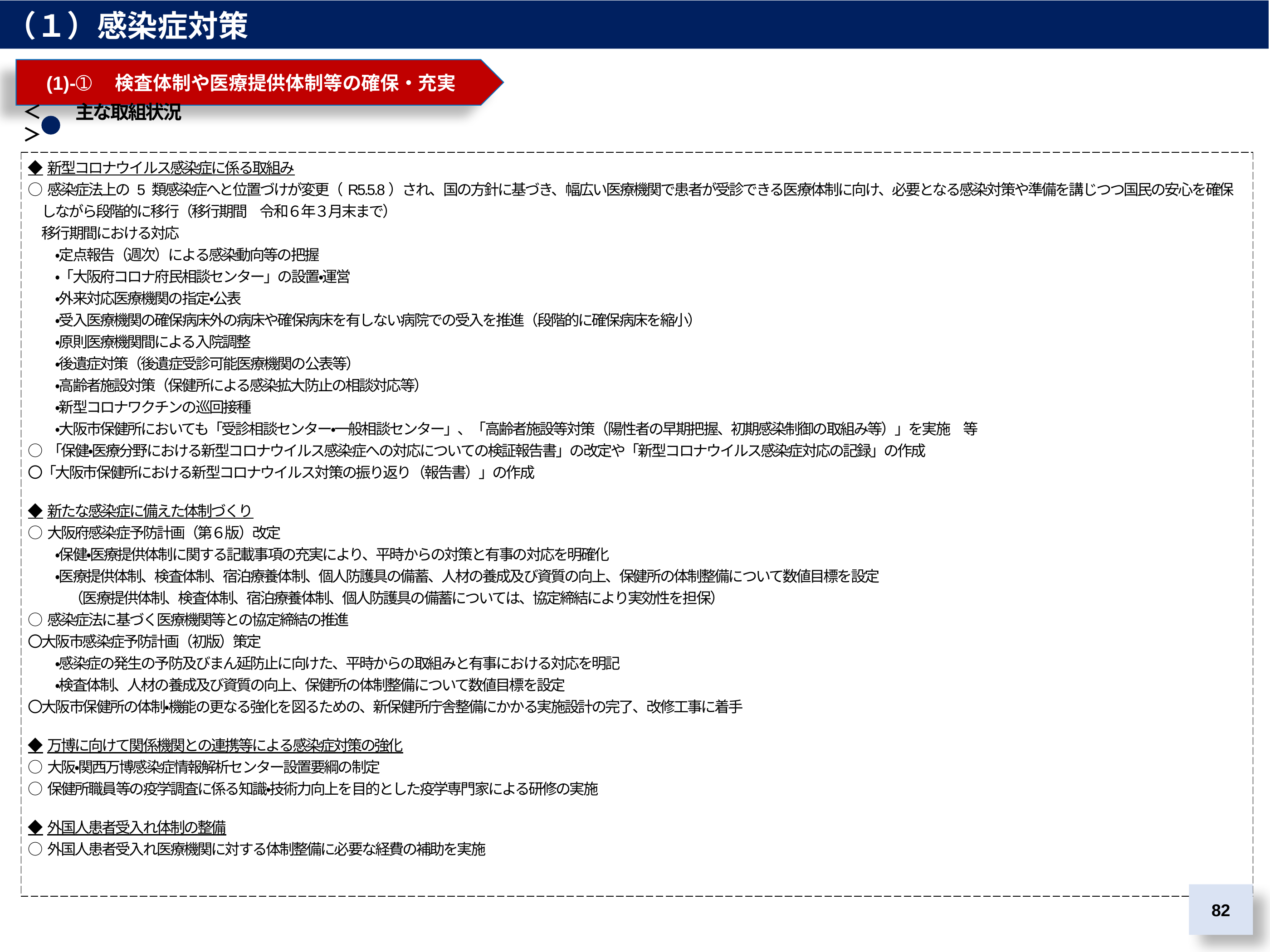

（１）感染症対策
　(1)-➀　検査体制や医療提供体制等の確保・充実
＜　　主な取組状況＞

| ◆新型コロナウイルス感染症に係る取組み ○感染症法上の 5 類感染症へと位置づけが変更（R5.5.8）され、国の方針に基づき、幅広い医療機関で患者が受診できる医療体制に向け、必要となる感染対策や準備を講じつつ国民の安心を確保しながら段階的に移行（移行期間　令和６年３月末まで） 　移行期間における対応　 　　・定点報告（週次）による感染動向等の把握 　　・「大阪府コロナ府民相談センター」の設置・運営 　　・外来対応医療機関の指定・公表　 　　・受入医療機関の確保病床外の病床や確保病床を有しない病院での受入を推進（段階的に確保病床を縮小） 　　・原則医療機関間による入院調整　　　　　　　　　　 　　・後遺症対策（後遺症受診可能医療機関の公表等） 　　・高齢者施設対策（保健所による感染拡大防止の相談対応等） 　　・新型コロナワクチンの巡回接種 　　・大阪市保健所においても「受診相談センター・一般相談センター」、「高齢者施設等対策（陽性者の早期把握、初期感染制御の取組み等）」を実施　等 ○「保健・医療分野における新型コロナウイルス感染症への対応についての検証報告書」の改定や「新型コロナウイルス感染症対応の記録」の作成 〇「大阪市保健所における新型コロナウイルス対策の振り返り（報告書）」の作成 ◆新たな感染症に備えた体制づくり ○大阪府感染症予防計画（第６版）改定 　　・保健・医療提供体制に関する記載事項の充実により、平時からの対策と有事の対応を明確化 　　・医療提供体制、検査体制、宿泊療養体制、個人防護具の備蓄、人材の養成及び資質の向上、保健所の体制整備について数値目標を設定 　　　（医療提供体制、検査体制、宿泊療養体制、個人防護具の備蓄については、協定締結により実効性を担保） ○感染症法に基づく医療機関等との協定締結の推進 〇大阪市感染症予防計画（初版）策定 　　・感染症の発生の予防及びまん延防止に向けた、平時からの取組みと有事における対応を明記 　　・検査体制、人材の養成及び資質の向上、保健所の体制整備について数値目標を設定 〇大阪市保健所の体制・機能の更なる強化を図るための、新保健所庁舎整備にかかる実施設計の完了、改修工事に着手 ◆万博に向けて関係機関との連携等による感染症対策の強化 ○大阪・関西万博感染症情報解析センター設置要綱の制定 ○保健所職員等の疫学調査に係る知識・技術力向上を目的とした疫学専門家による研修の実施 ◆外国人患者受入れ体制の整備 ○外国人患者受入れ医療機関に対する体制整備に必要な経費の補助を実施 |
| --- |
82